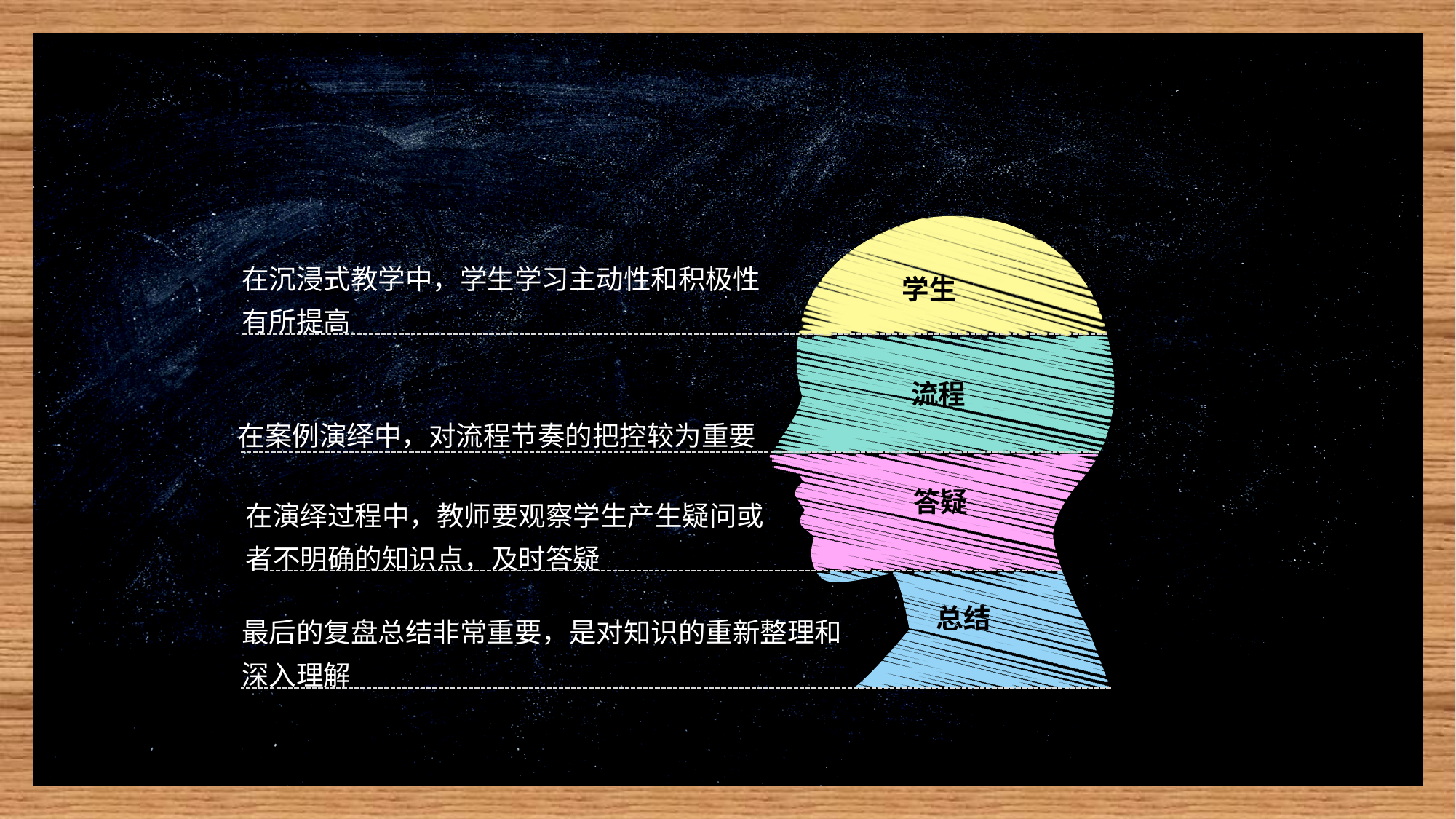

5
总结和经验

在沉浸式教学中，学生学习主动性和积极性有所提高
学生

流程
在案例演绎中，对流程节奏的把控较为重要

答疑
在演绎过程中，教师要观察学生产生疑问或者不明确的知识点，及时答疑

总结
最后的复盘总结非常重要，是对知识的重新整理和深入理解